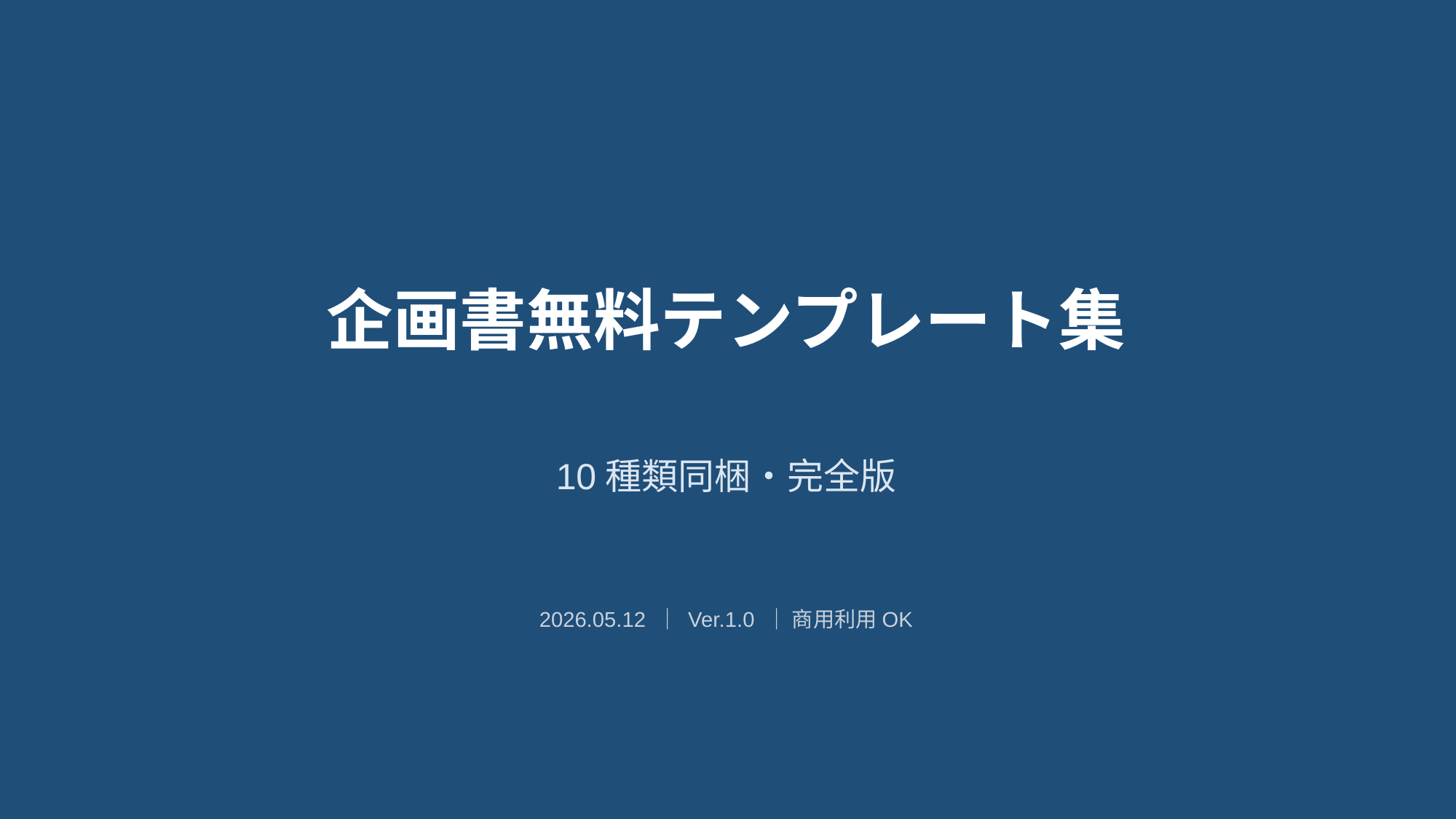

企画書無料テンプレート集
10種類同梱・完全版
2026.05.12 ｜ Ver.1.0 ｜ 商用利用OK